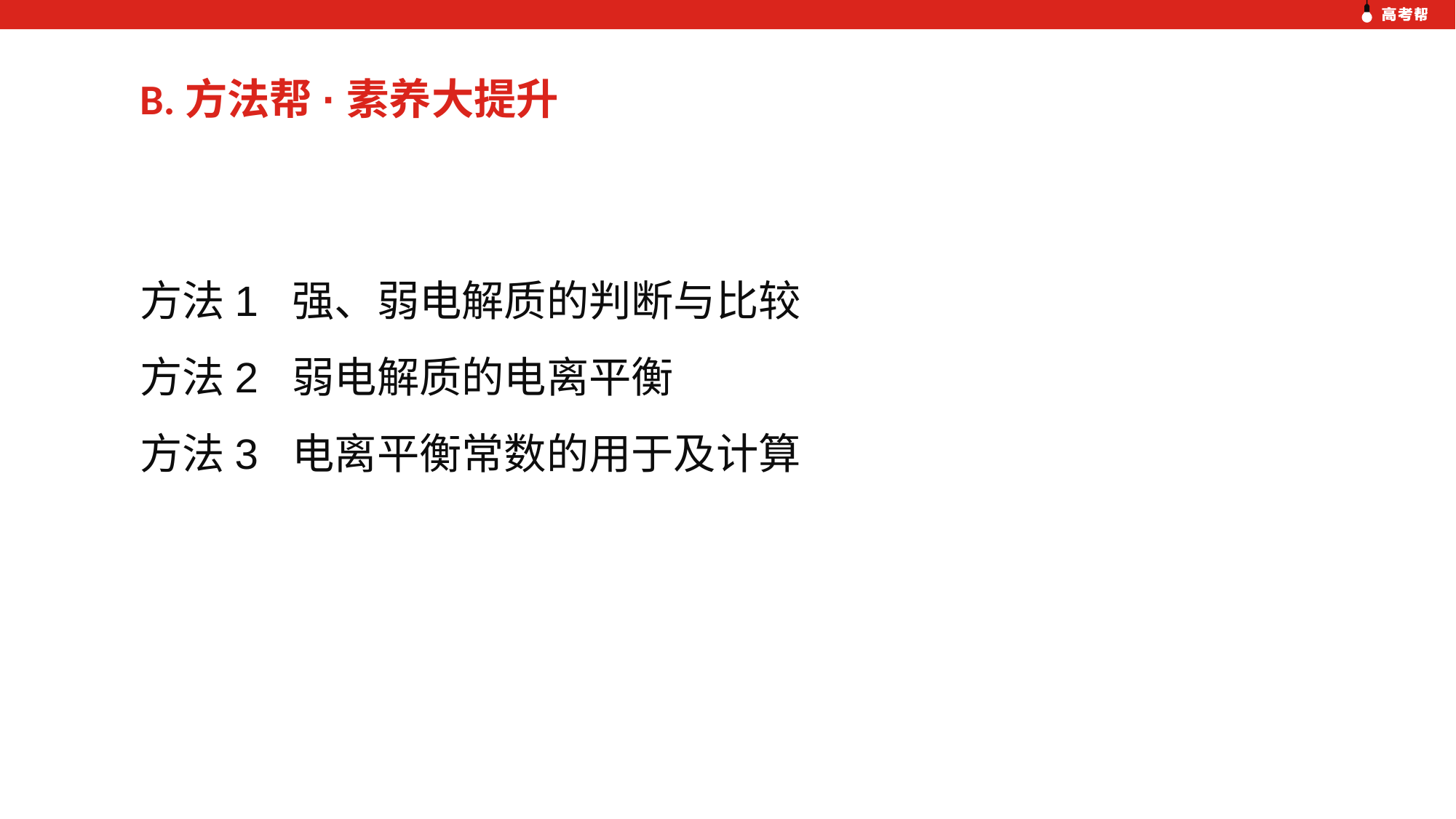

B.方法帮·素养大提升
方法1  强、弱电解质的判断与比较
方法2  弱电解质的电离平衡
方法3  电离平衡常数的用于及计算